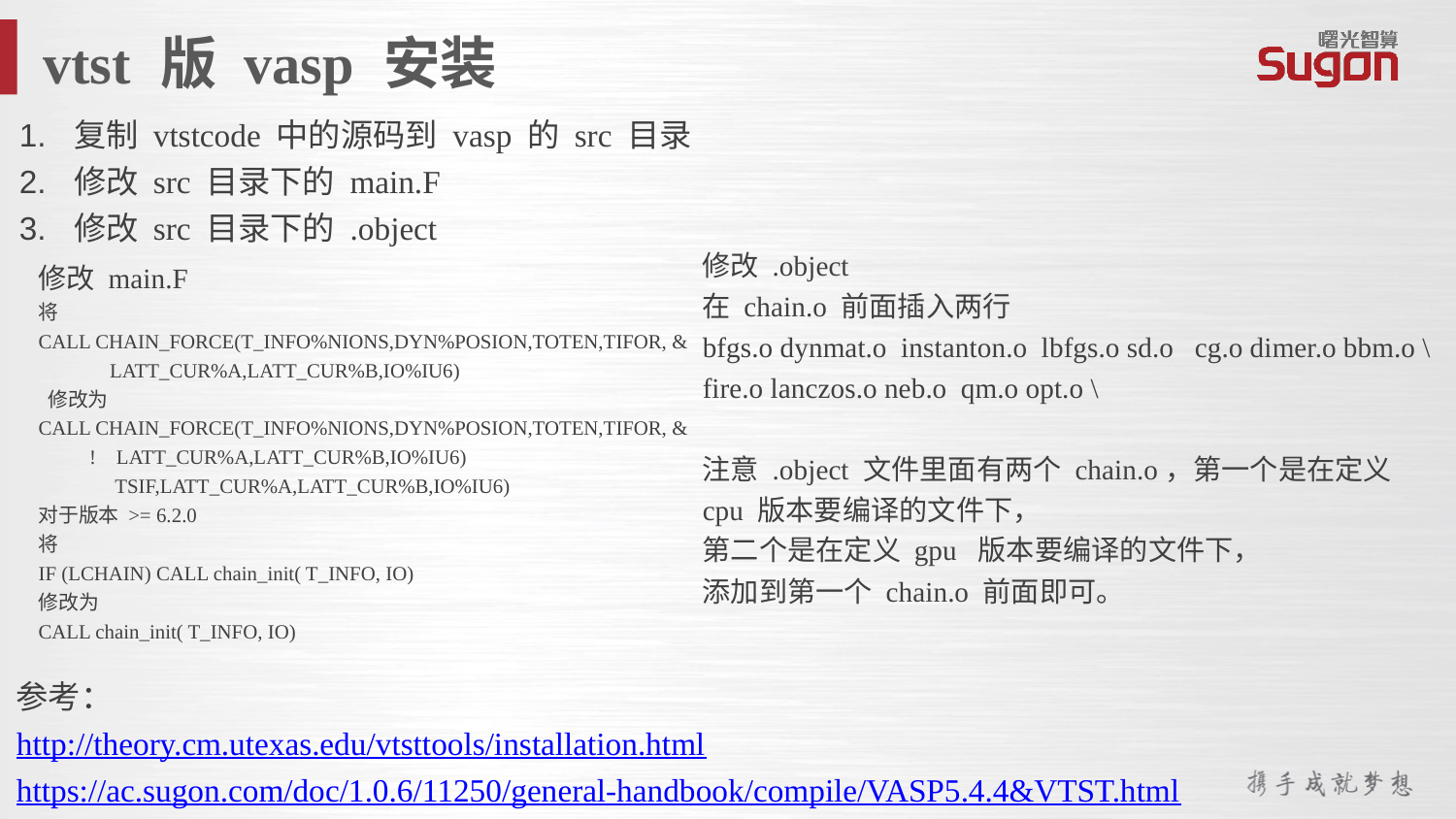

vtst 版 vasp 安装
复制 vtstcode 中的源码到 vasp 的 src 目录
修改 src 目录下的 main.F
修改 src 目录下的 .object
修改 .object
在 chain.o 前面插入两行
bfgs.o dynmat.o  instanton.o  lbfgs.o sd.o   cg.o dimer.o bbm.o \
fire.o lanczos.o neb.o  qm.o opt.o \

注意 .object 文件里面有两个 chain.o，第一个是在定义 cpu 版本要编译的文件下，
第二个是在定义 gpu  版本要编译的文件下，
添加到第一个 chain.o 前面即可。
修改 main.F
将
CALL CHAIN_FORCE(T_INFO%NIONS,DYN%POSION,TOTEN,TIFOR, &
              LATT_CUR%A,LATT_CUR%B,IO%IU6)
 修改为
CALL CHAIN_FORCE(T_INFO%NIONS,DYN%POSION,TOTEN,TIFOR, &
          !    LATT_CUR%A,LATT_CUR%B,IO%IU6)
               TSIF,LATT_CUR%A,LATT_CUR%B,IO%IU6)
对于版本 >= 6.2.0
将
IF (LCHAIN) CALL chain_init( T_INFO, IO)
修改为
CALL chain_init( T_INFO, IO)
参考：
http://theory.cm.utexas.edu/vtsttools/installation.html
https://ac.sugon.com/doc/1.0.6/11250/general-handbook/compile/VASP5.4.4&VTST.html